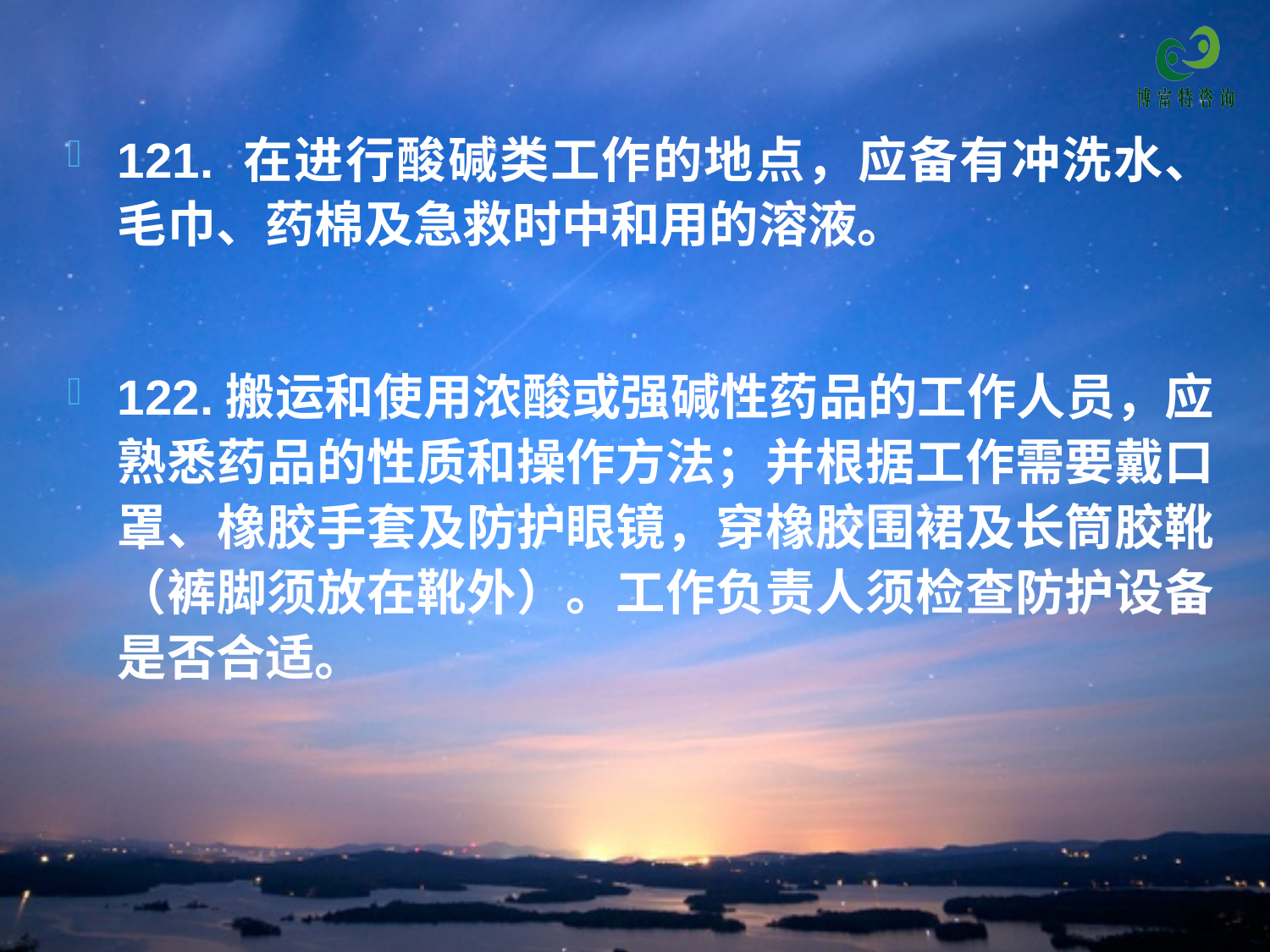

121. 在进行酸碱类工作的地点，应备有冲洗水、毛巾、药棉及急救时中和用的溶液。

122.搬运和使用浓酸或强碱性药品的工作人员，应熟悉药品的性质和操作方法；并根据工作需要戴口罩、橡胶手套及防护眼镜，穿橡胶围裙及长筒胶靴（裤脚须放在靴外）。工作负责人须检查防护设备是否合适。